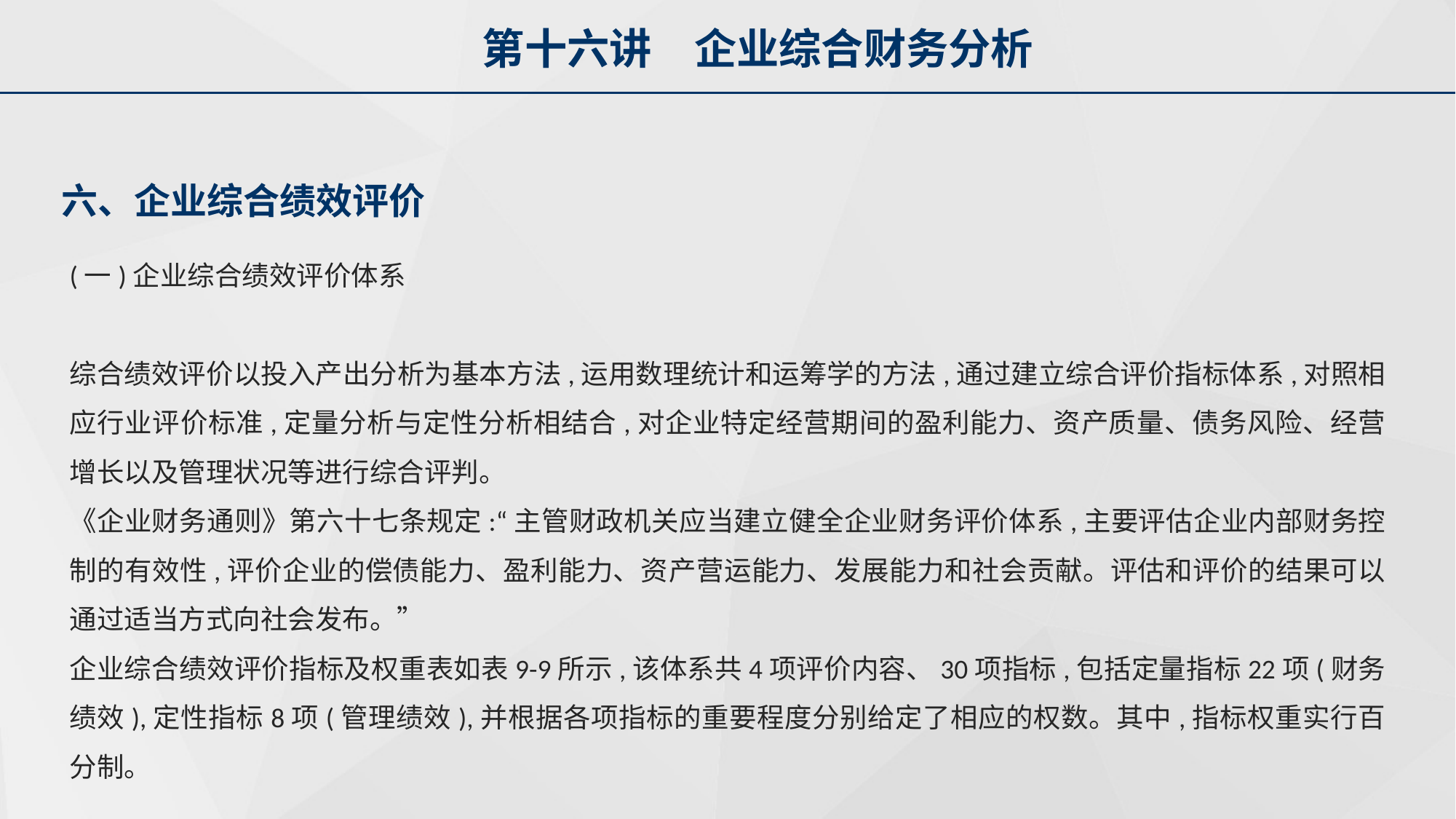

第十六讲　企业综合财务分析
六、企业综合绩效评价
(一)企业综合绩效评价体系

综合绩效评价以投入产出分析为基本方法,运用数理统计和运筹学的方法,通过建立综合评价指标体系,对照相应行业评价标准,定量分析与定性分析相结合,对企业特定经营期间的盈利能力、资产质量、债务风险、经营增长以及管理状况等进行综合评判。
《企业财务通则》第六十七条规定:“主管财政机关应当建立健全企业财务评价体系,主要评估企业内部财务控制的有效性,评价企业的偿债能力、盈利能力、资产营运能力、发展能力和社会贡献。评估和评价的结果可以通过适当方式向社会发布。”
企业综合绩效评价指标及权重表如表9-9所示,该体系共4项评价内容、30项指标,包括定量指标22项(财务绩效),定性指标8项(管理绩效),并根据各项指标的重要程度分别给定了相应的权数。其中,指标权重实行百分制。